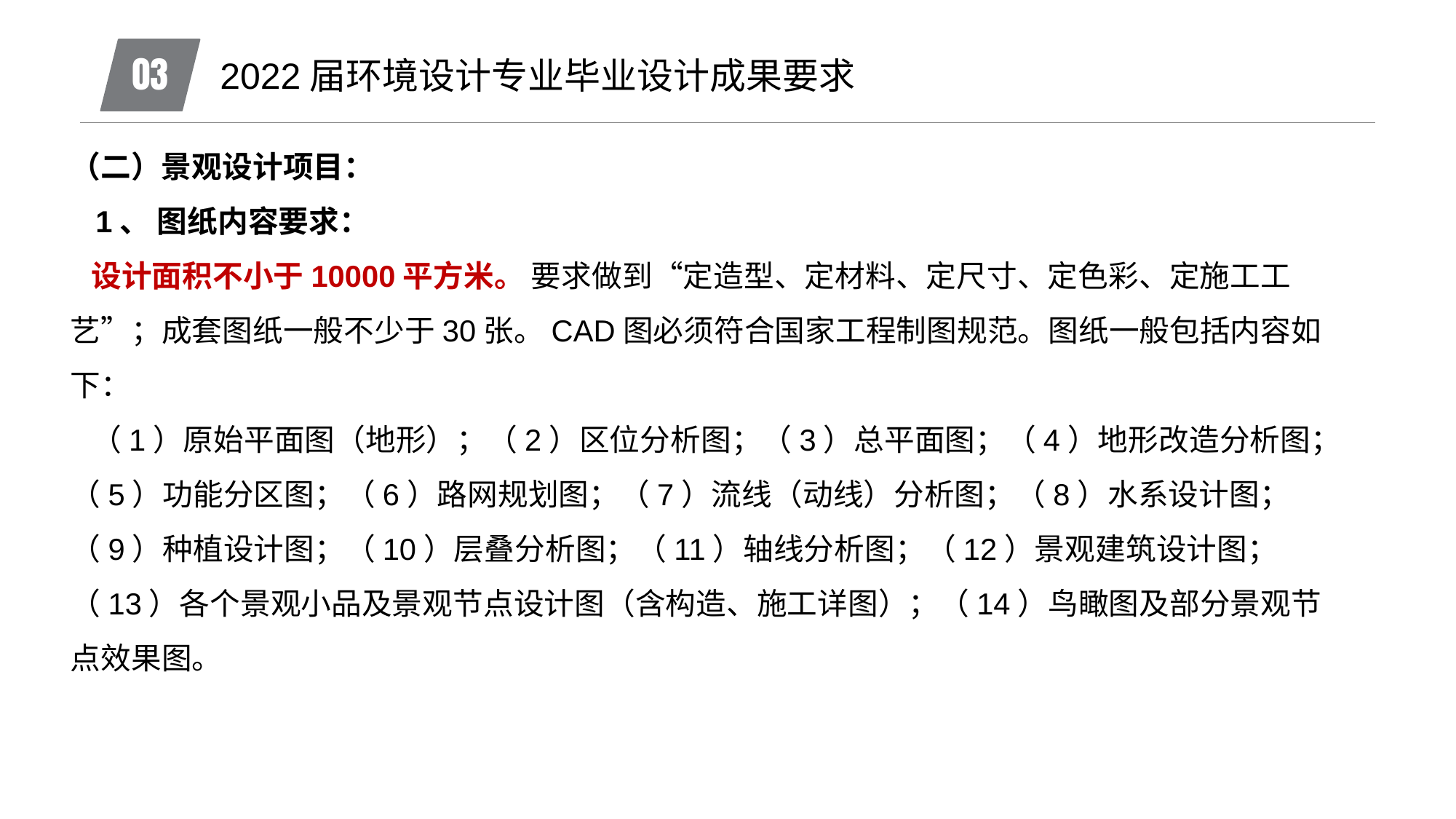

03
2022届环境设计专业毕业设计成果要求
（二）景观设计项目：
   1、 图纸内容要求：
  设计面积不小于10000平方米。 要求做到“定造型、定材料、定尺寸、定色彩、定施工工艺”；成套图纸一般不少于30张。CAD图必须符合国家工程制图规范。图纸一般包括内容如下：
  （1）原始平面图（地形）；（2）区位分析图；（3）总平面图；（4）地形改造分析图；（5）功能分区图；（6）路网规划图；（7）流线（动线）分析图；（8）水系设计图；（9）种植设计图；（10）层叠分析图；（11）轴线分析图；（12）景观建筑设计图；（13）各个景观小品及景观节点设计图（含构造、施工详图）；（14）鸟瞰图及部分景观节点效果图。